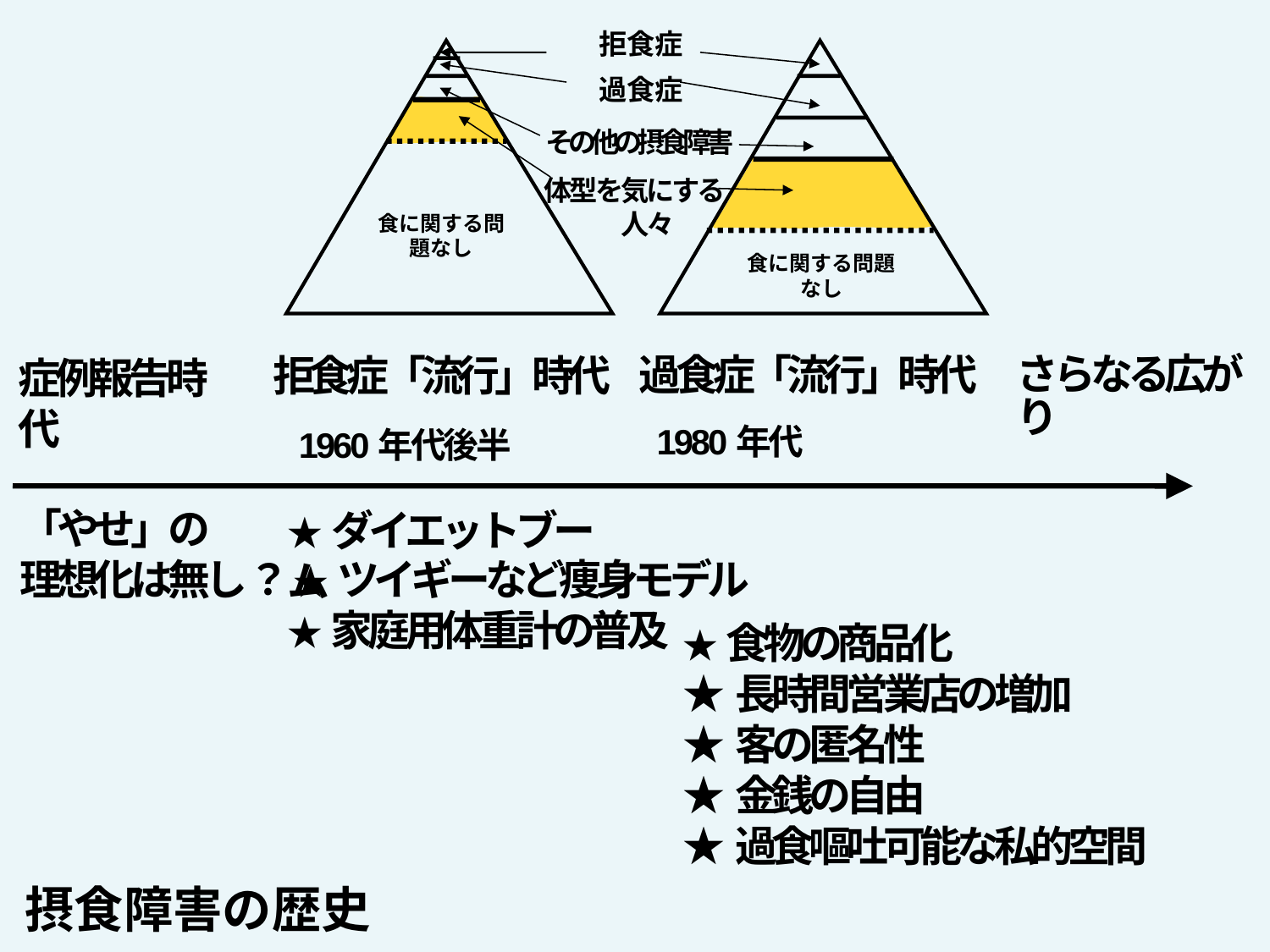

拒食症

その他の摂食障害

食に関する問題なし

食に関する問題
なし
過食症

体型を気にする
　　　人々

過食症「流行」時代
拒食症「流行」時代
症例報告時代
さらなる広がり
1980年代
1960年代後半

「やせ」の
理想化は無し？
★ダイエットブーム
★ツイギーなど痩身モデル
★家庭用体重計の普及
★食物の商品化
★長時間営業店の増加
★客の匿名性
★金銭の自由
★過食嘔吐可能な私的空間
摂食障害の歴史